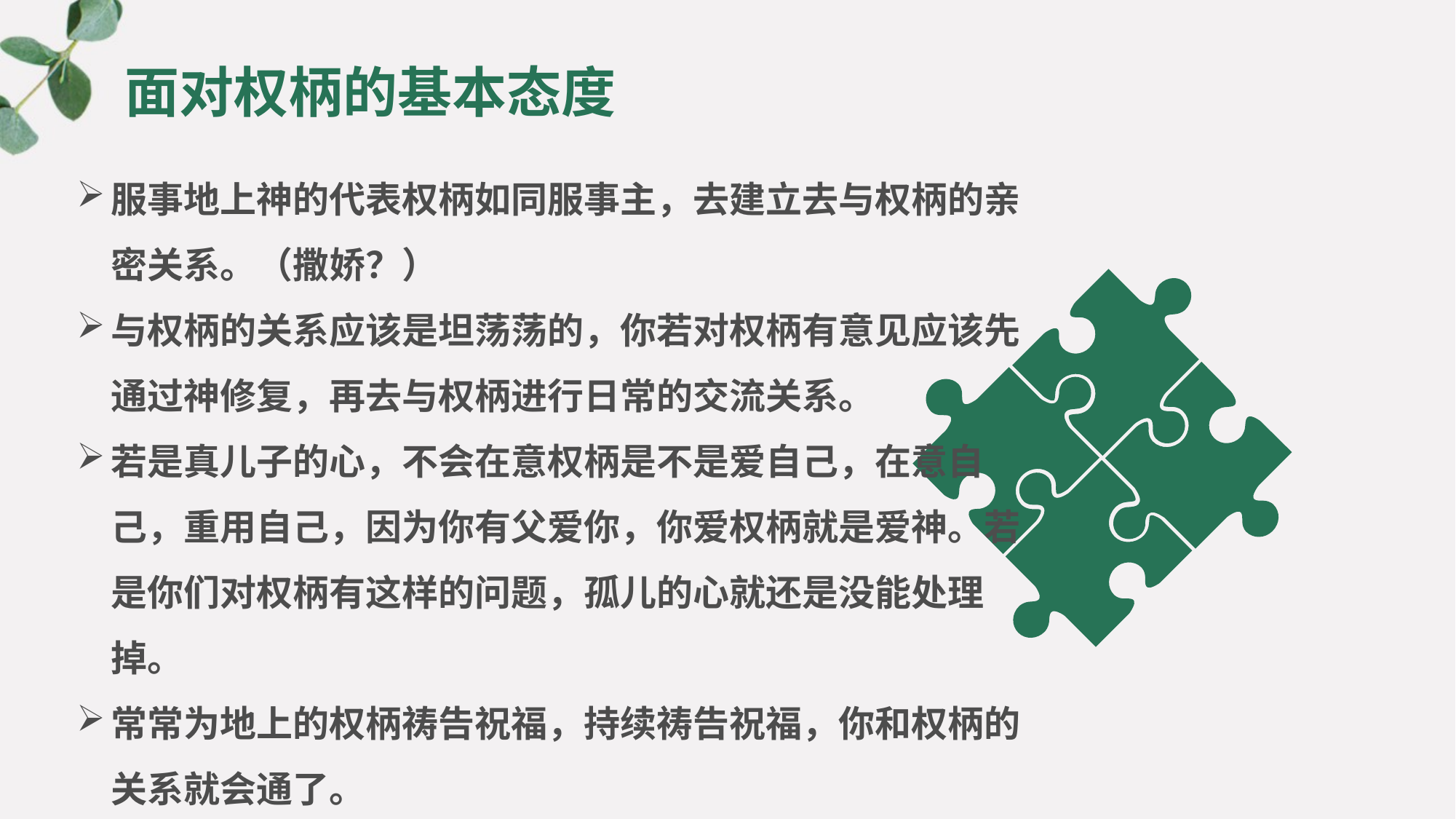

# 面对权柄的基本态度

服事地上神的代表权柄如同服事主，去建立去与权柄的亲密关系。（撒娇？）
与权柄的关系应该是坦荡荡的，你若对权柄有意见应该先通过神修复，再去与权柄进行日常的交流关系。
若是真儿子的心，不会在意权柄是不是爱自己，在意自己，重用自己，因为你有父爱你，你爱权柄就是爱神。若是你们对权柄有这样的问题，孤儿的心就还是没能处理掉。
常常为地上的权柄祷告祝福，持续祷告祝福，你和权柄的关系就会通了。